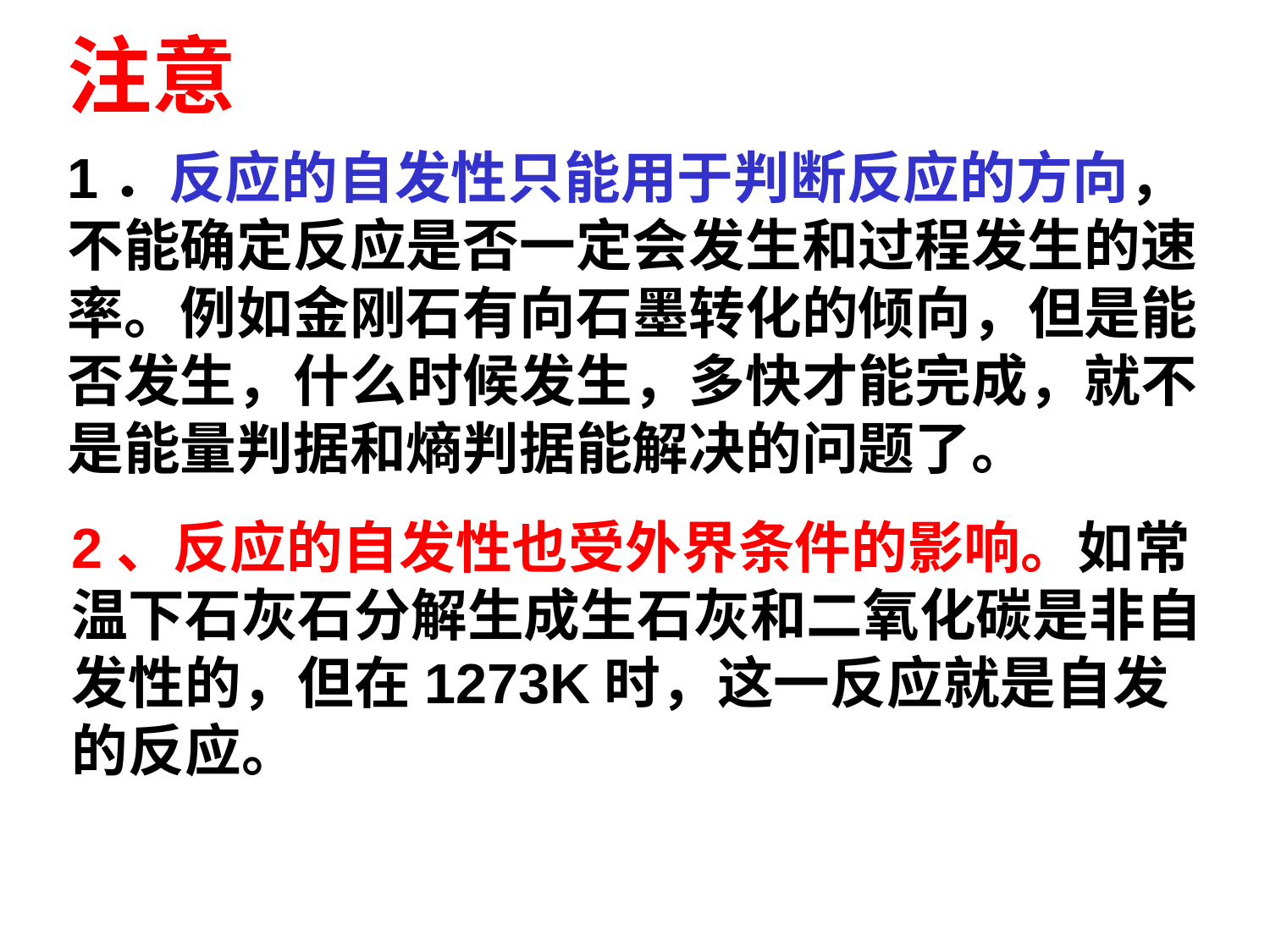

注意
1．反应的自发性只能用于判断反应的方向，不能确定反应是否一定会发生和过程发生的速率。例如金刚石有向石墨转化的倾向，但是能否发生，什么时候发生，多快才能完成，就不是能量判据和熵判据能解决的问题了。
2、反应的自发性也受外界条件的影响。如常温下石灰石分解生成生石灰和二氧化碳是非自发性的，但在1273K时，这一反应就是自发的反应。